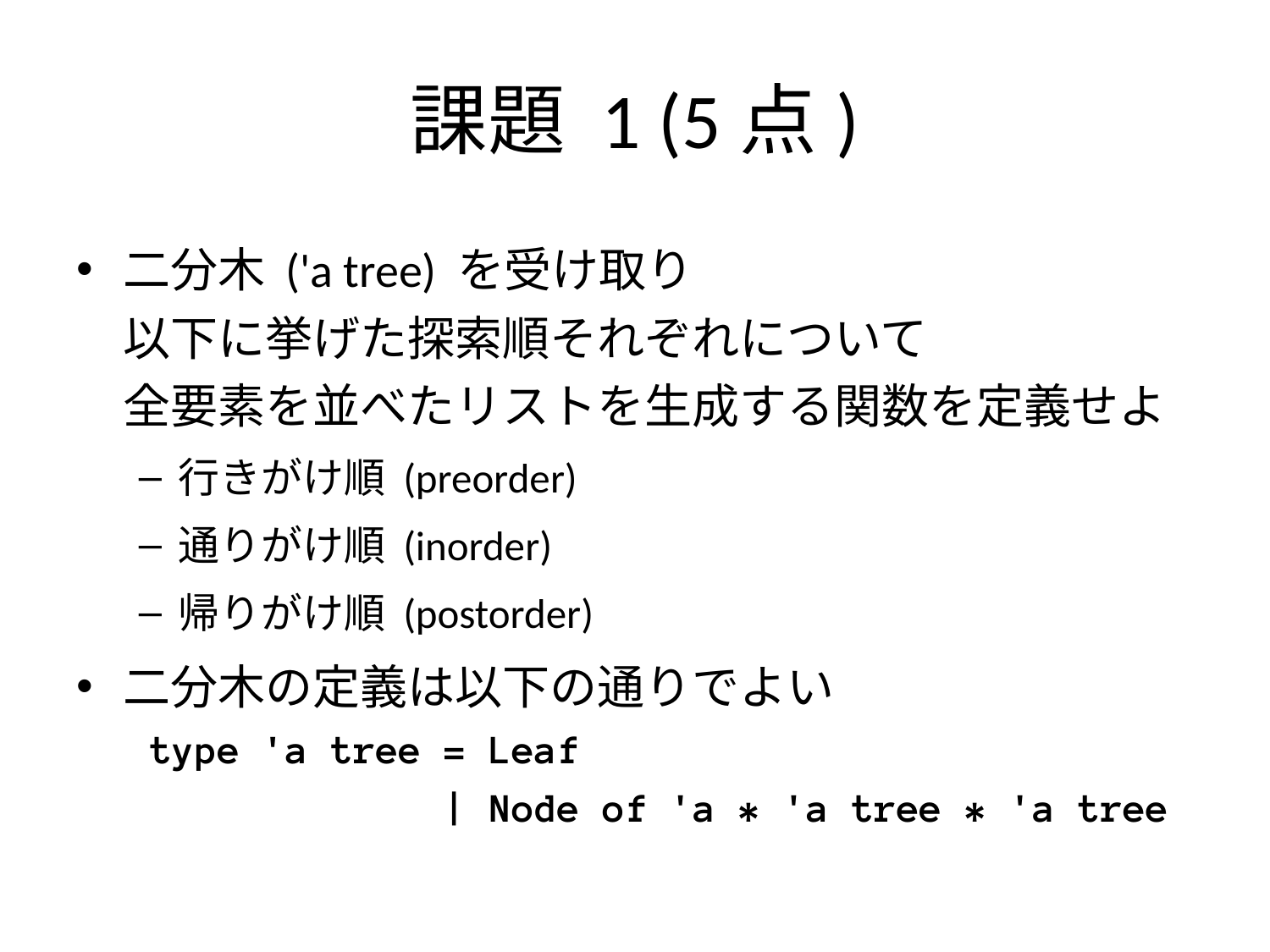

# 課題 1 (5点)
二分木 ('a tree) を受け取り
以下に挙げた探索順それぞれについて
全要素を並べたリストを生成する関数を定義せよ
行きがけ順 (preorder)
通りがけ順 (inorder)
帰りがけ順 (postorder)
二分木の定義は以下の通りでよい
type 'a tree = Leaf
             | Node of 'a * 'a tree * 'a tree